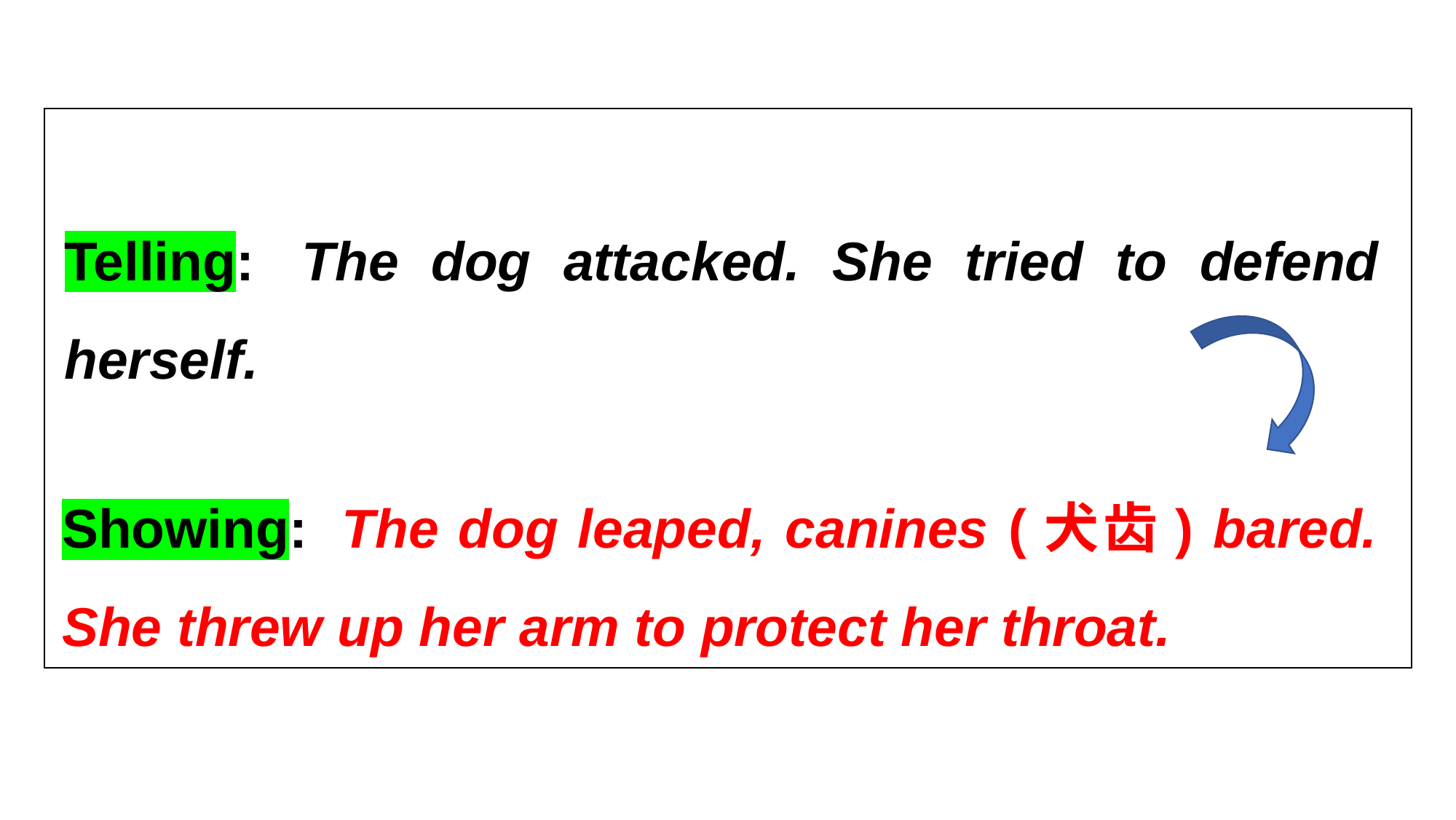

|  |
| --- |
Telling:  The dog attacked. She tried to defend herself.

Showing:  The dog leaped, canines (犬齿) bared. She threw up her arm to protect her throat.